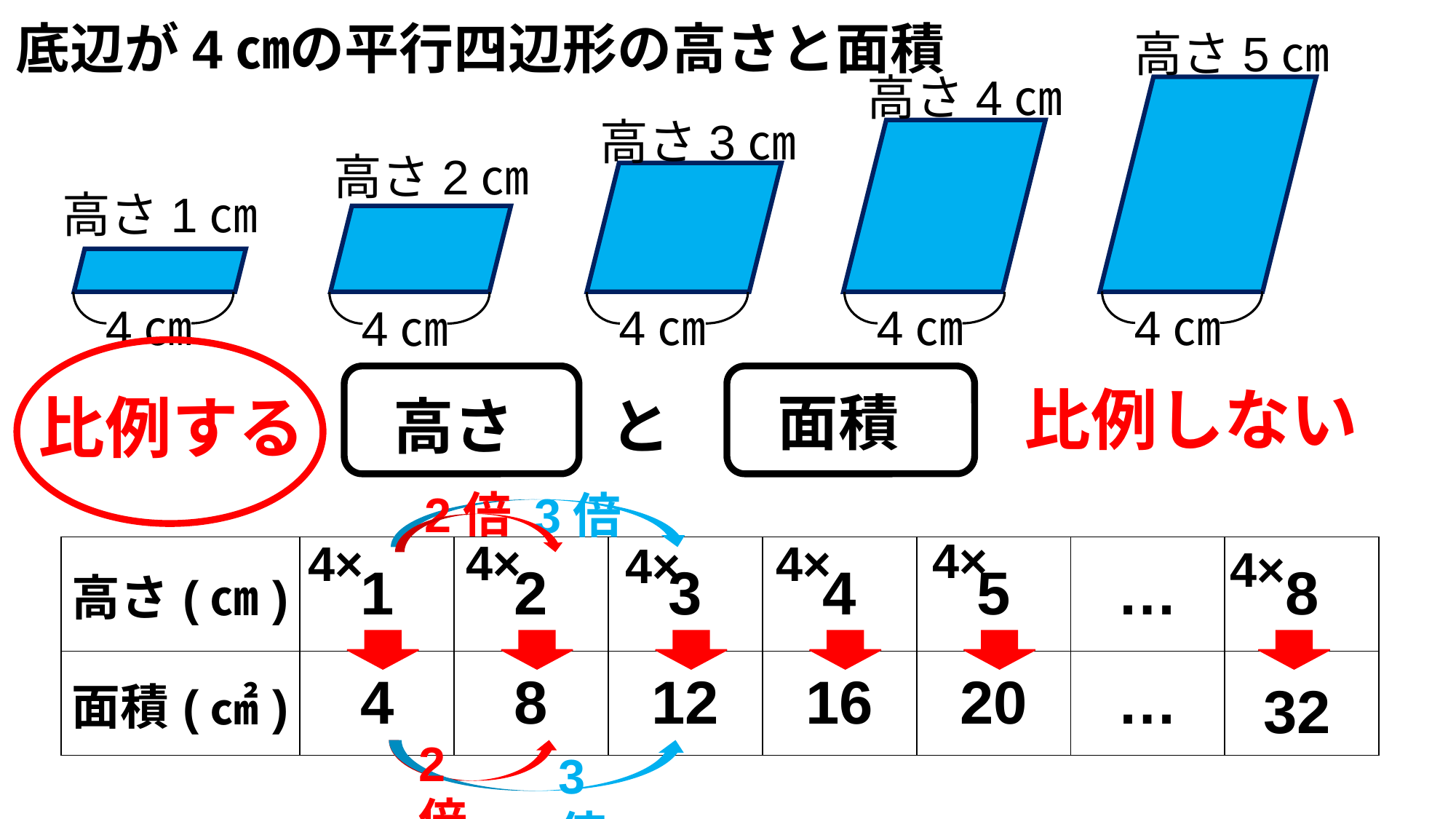

底辺が4㎝の平行四辺形の高さと面積
高さ5㎝
高さ4㎝

高さ3㎝

高さ2㎝

高さ1㎝

4㎝
4㎝
4㎝
4㎝
4㎝

比例しない
面積
比例する
高さ
と
2倍
3倍

2倍

3倍

4×
4×
4×
4×
4×
4×
| 高さ(㎝) | 1 | 2 | 3 | 4 | 5 | … | 8 |
| --- | --- | --- | --- | --- | --- | --- | --- |
| 面積(㎠) | 4 | 8 | 12 | 16 | 20 | … |  |

32